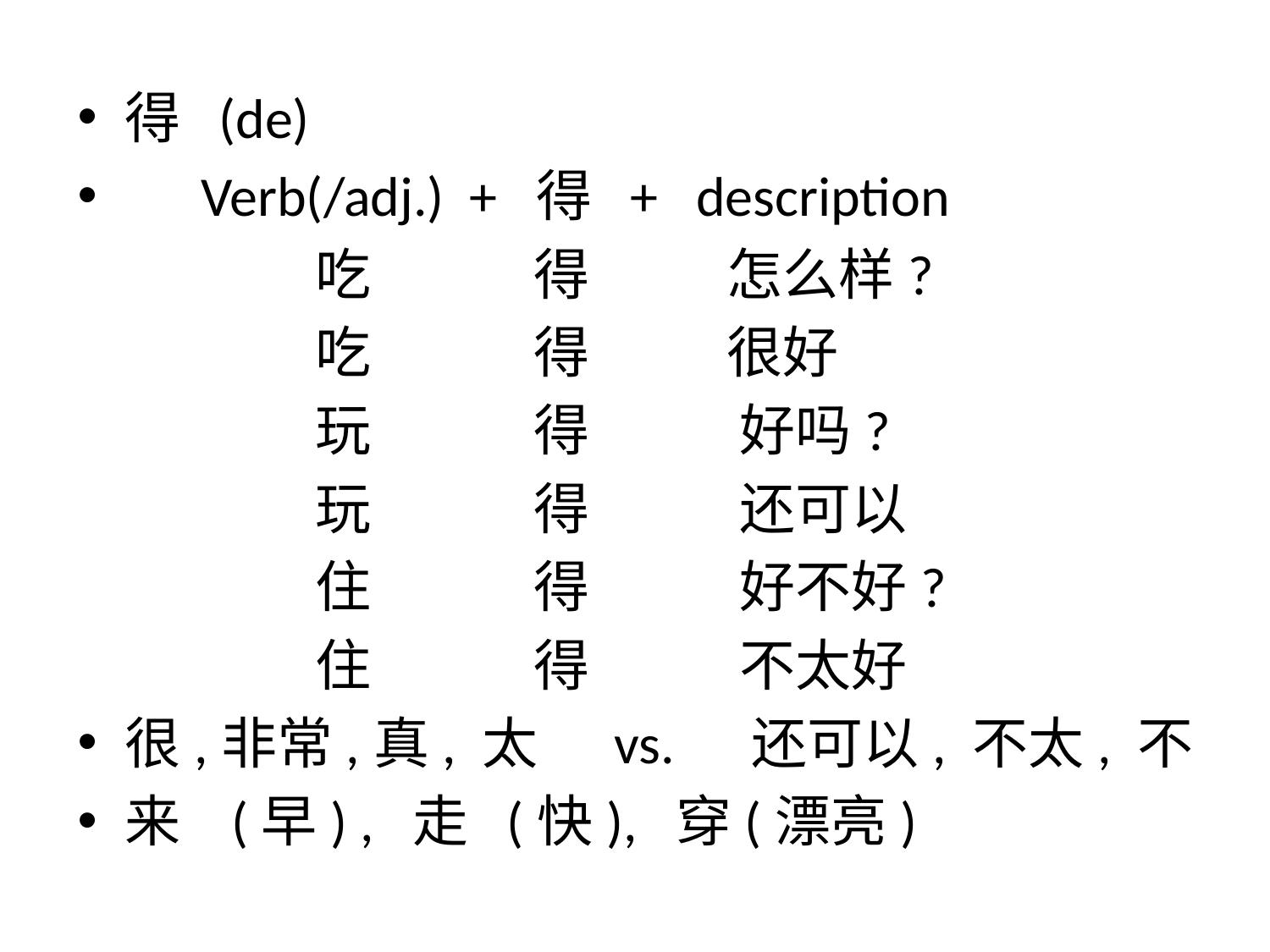

#
得  (de)
      Verb(/adj.)  +  得  +   description
                  吃             得           怎么样?
                  吃             得           很好
                  玩             得            好吗?
                  玩             得            还可以
                  住             得            好不好?
                  住             得            不太好
很,非常,真, 太     vs.     还可以, 不太, 不
来   (早) ,  走  (快),  穿(漂亮)